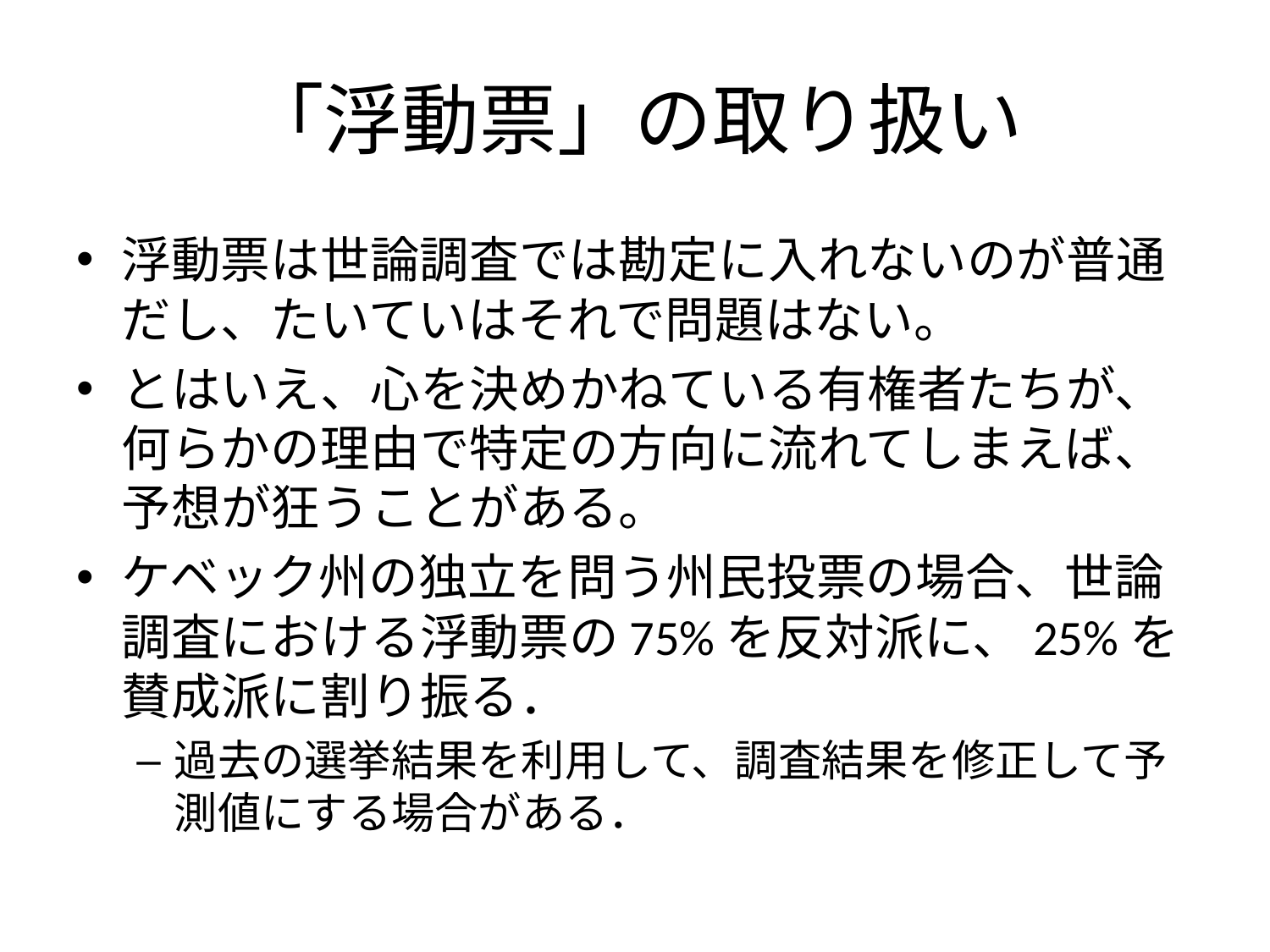

# 「浮動票」の取り扱い
浮動票は世論調査では勘定に入れないのが普通だし、たいていはそれで問題はない。
とはいえ、心を決めかねている有権者たちが、何らかの理由で特定の方向に流れてしまえば、予想が狂うことがある。
ケベック州の独立を問う州民投票の場合、世論調査における浮動票の75%を反対派に、25%を賛成派に割り振る．
過去の選挙結果を利用して、調査結果を修正して予測値にする場合がある．